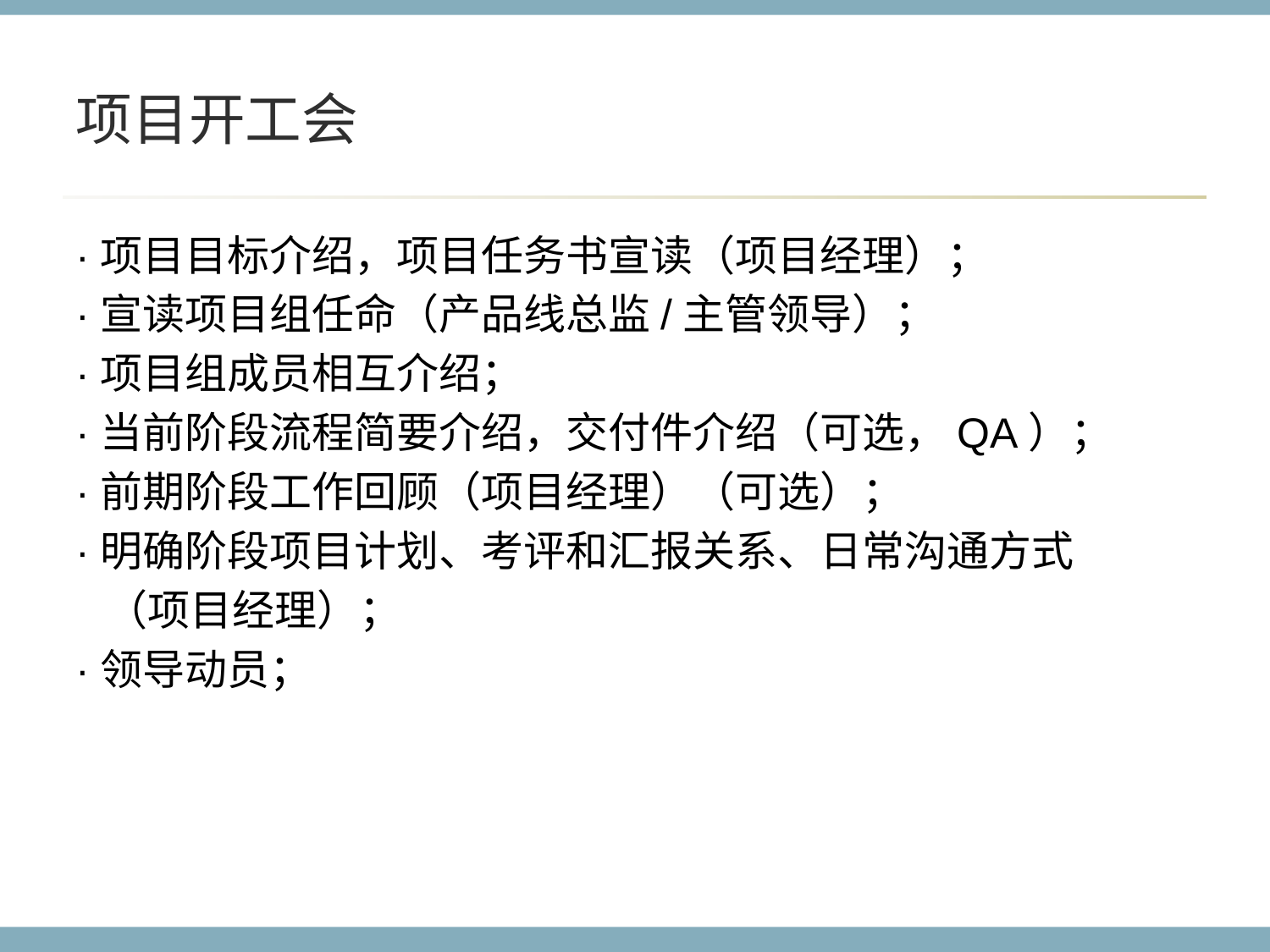

# 项目开工会
·项目目标介绍，项目任务书宣读（项目经理）；
·宣读项目组任命（产品线总监/主管领导）；
·项目组成员相互介绍；
·当前阶段流程简要介绍，交付件介绍（可选，QA）；
·前期阶段工作回顾（项目经理）（可选）；
·明确阶段项目计划、考评和汇报关系、日常沟通方式
  （项目经理）；
·领导动员；